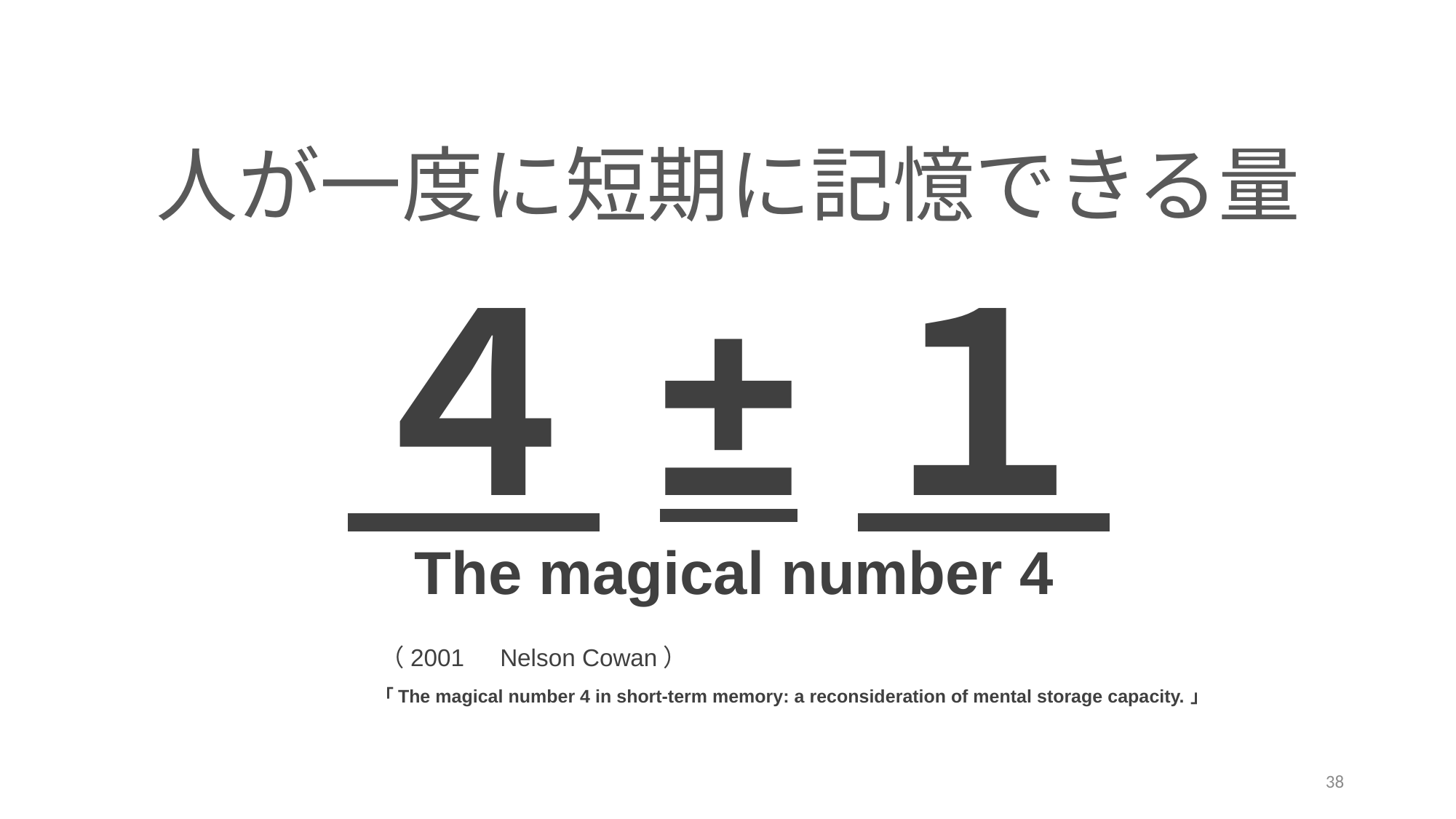

人が一度に短期に記憶できる量
４±１
The magical number 4
　（2001　Nelson Cowan）
「The magical number 4 in short-term memory: a reconsideration of mental storage capacity.」
38